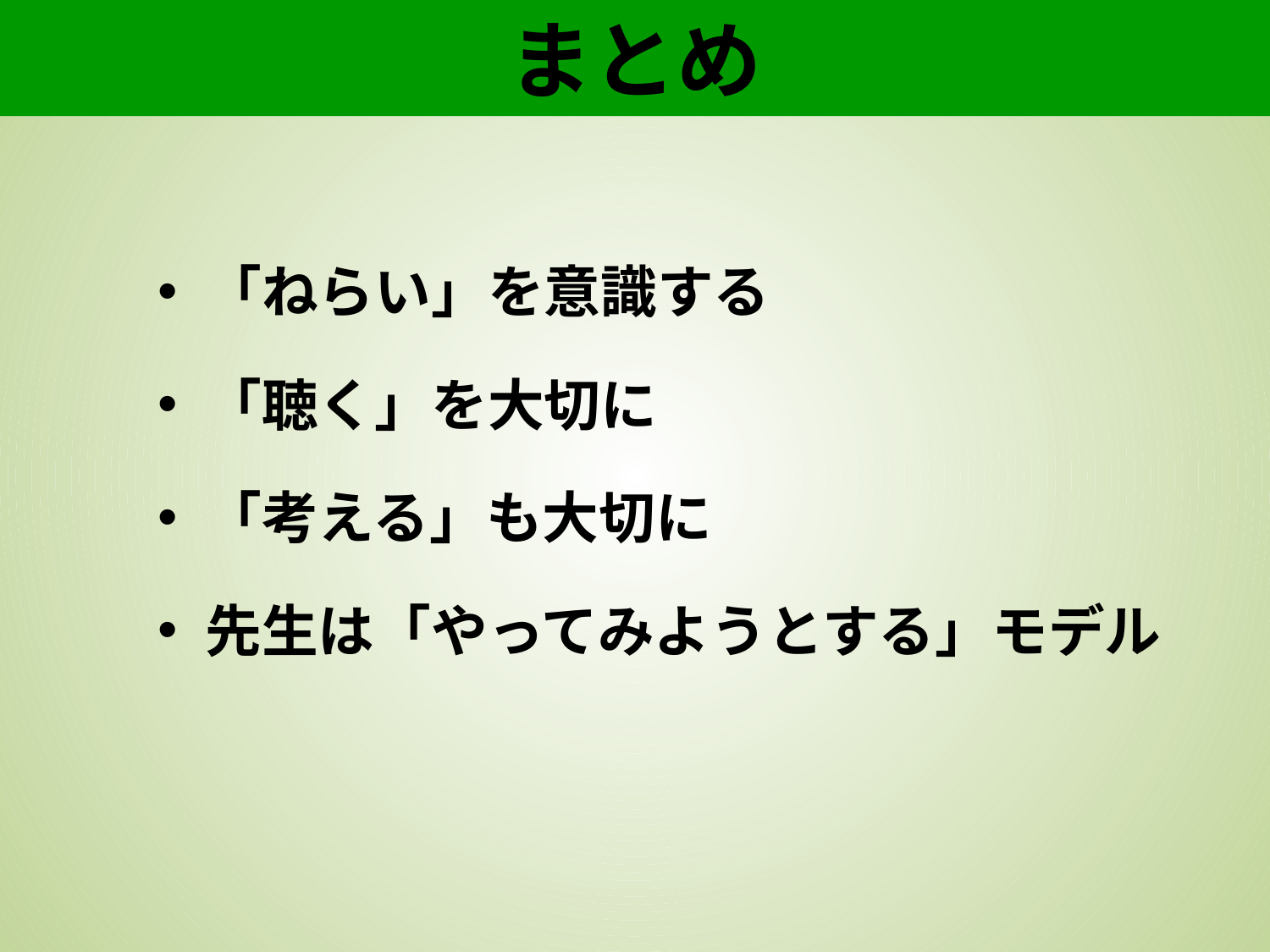

# まとめ
「ねらい」を意識する
「聴く」を大切に
「考える」も大切に
先生は「やってみようとする」モデル